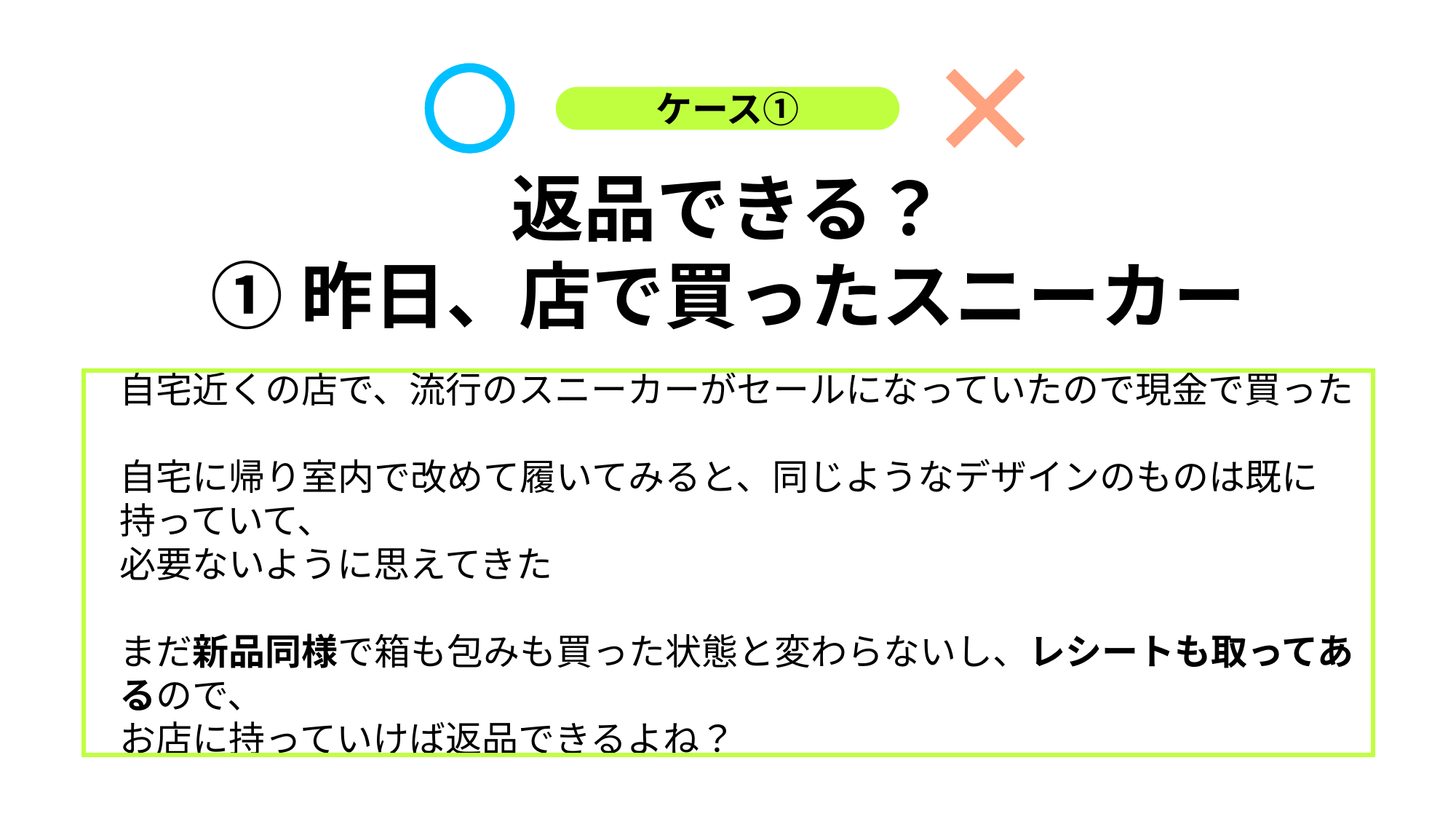

ケース①
返品できる？
①昨日、店で買ったスニーカー

自宅近くの店で、流行のスニーカーがセールになっていたので現金で買った

自宅に帰り室内で改めて履いてみると、同じようなデザインのものは既に持っていて、
必要ないように思えてきた

まだ新品同様で箱も包みも買った状態と変わらないし、レシートも取ってあるので、
お店に持っていけば返品できるよね？